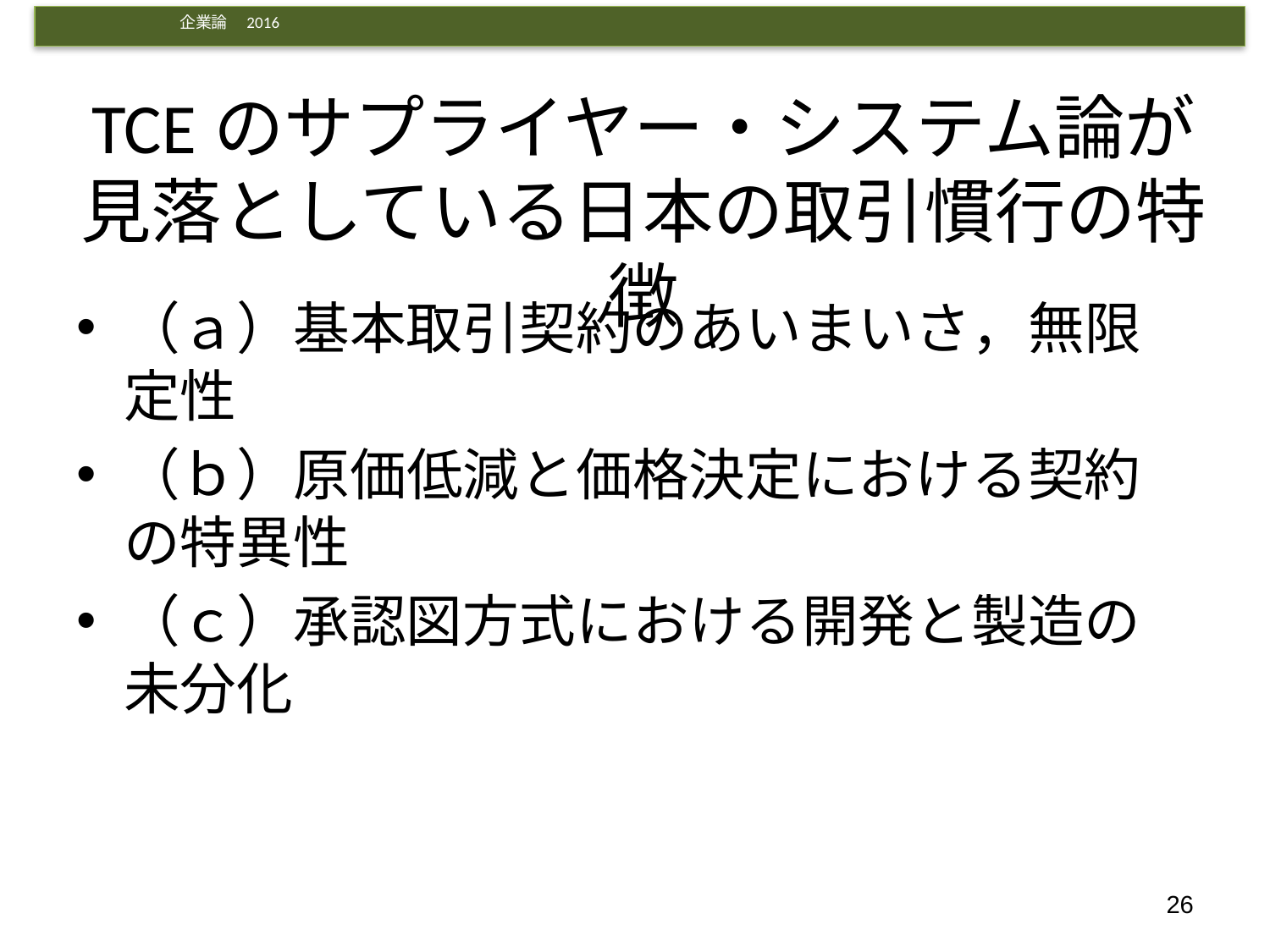

# TCEのサプライヤー・システム論が見落としている日本の取引慣行の特徴
（ａ）基本取引契約のあいまいさ，無限定性
（ｂ）原価低減と価格決定における契約の特異性
（ｃ）承認図方式における開発と製造の未分化
26